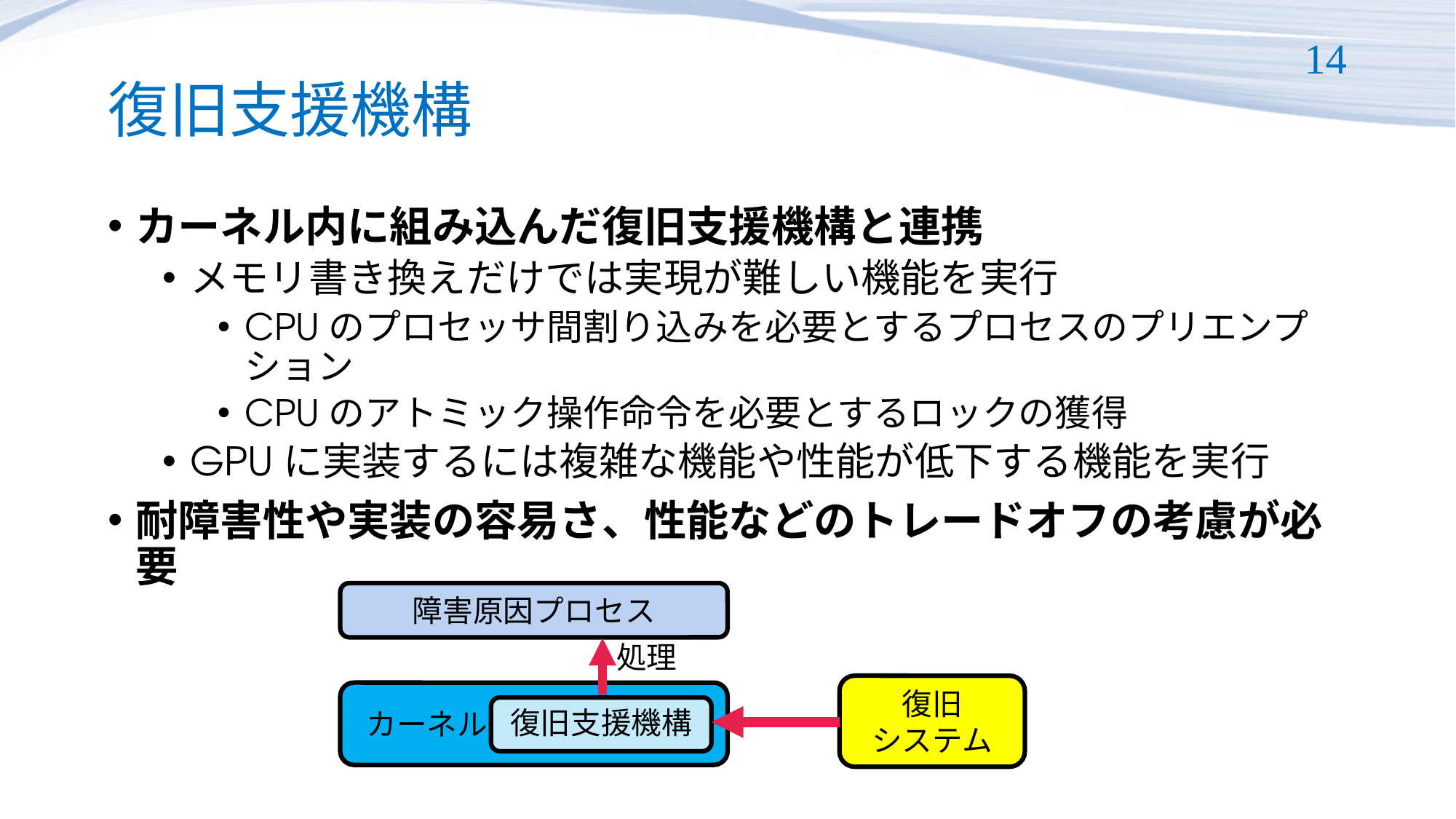

# 復旧支援機構
14
カーネル内に組み込んだ復旧支援機構と連携
メモリ書き換えだけでは実現が難しい機能を実行
CPUのプロセッサ間割り込みを必要とするプロセスのプリエンプション
CPUのアトミック操作命令を必要とするロックの獲得
GPUに実装するには複雑な機能や性能が低下する機能を実行
耐障害性や実装の容易さ、性能などのトレードオフの考慮が必要
障害原因プロセス
処理
復旧
システム
 カーネル
復旧支援機構